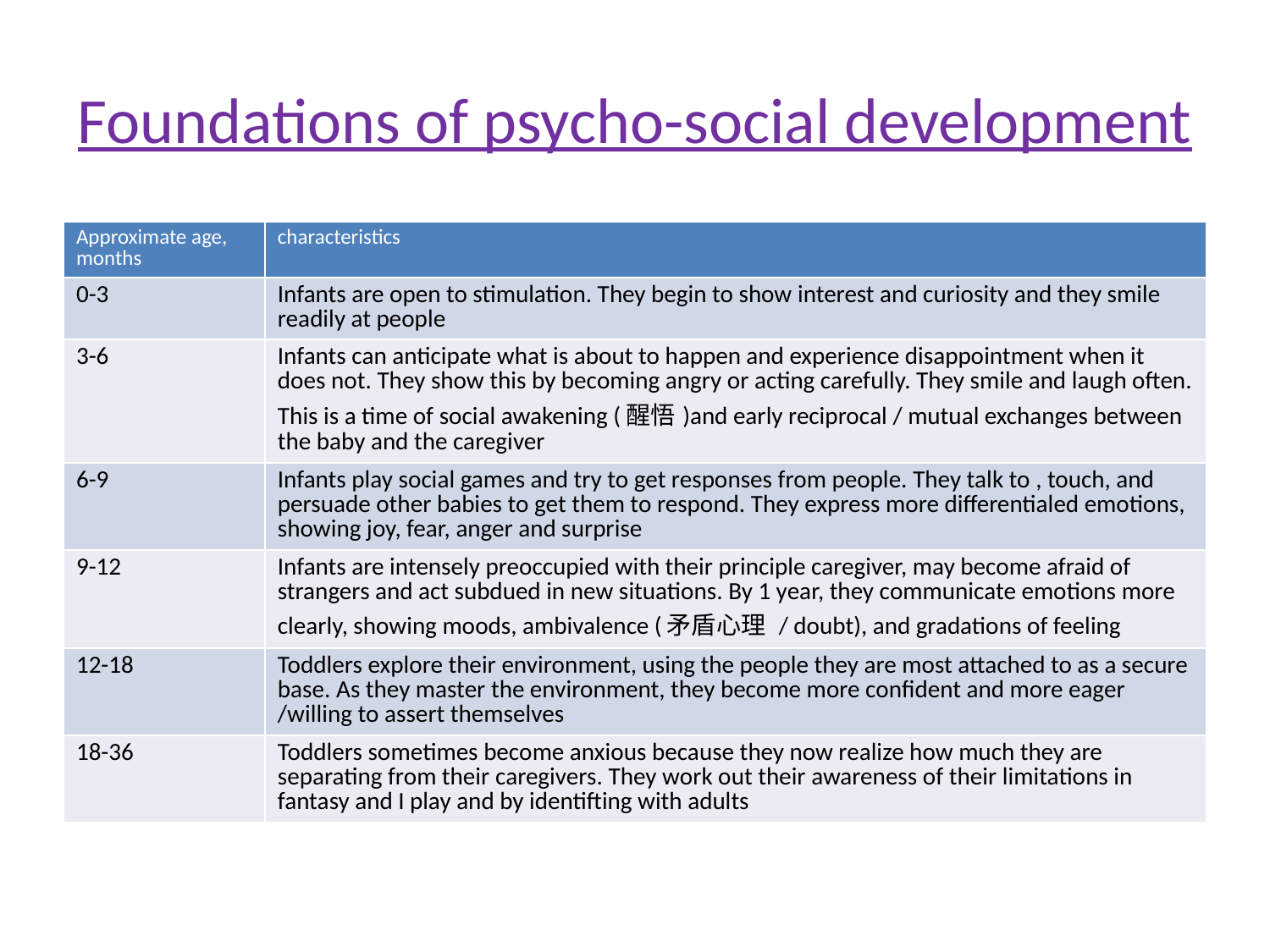

# Foundations of psycho-social development
| Approximate age, months | characteristics |
| --- | --- |
| 0-3 | Infants are open to stimulation. They begin to show interest and curiosity and they smile readily at people |
| 3-6 | Infants can anticipate what is about to happen and experience disappointment when it does not. They show this by becoming angry or acting carefully. They smile and laugh often. This is a time of social awakening (醒悟)and early reciprocal / mutual exchanges between the baby and the caregiver |
| 6-9 | Infants play social games and try to get responses from people. They talk to , touch, and persuade other babies to get them to respond. They express more differentialed emotions, showing joy, fear, anger and surprise |
| 9-12 | Infants are intensely preoccupied with their principle caregiver, may become afraid of strangers and act subdued in new situations. By 1 year, they communicate emotions more clearly, showing moods, ambivalence (矛盾心理 / doubt), and gradations of feeling |
| 12-18 | Toddlers explore their environment, using the people they are most attached to as a secure base. As they master the environment, they become more confident and more eager /willing to assert themselves |
| 18-36 | Toddlers sometimes become anxious because they now realize how much they are separating from their caregivers. They work out their awareness of their limitations in fantasy and I play and by identifting with adults |